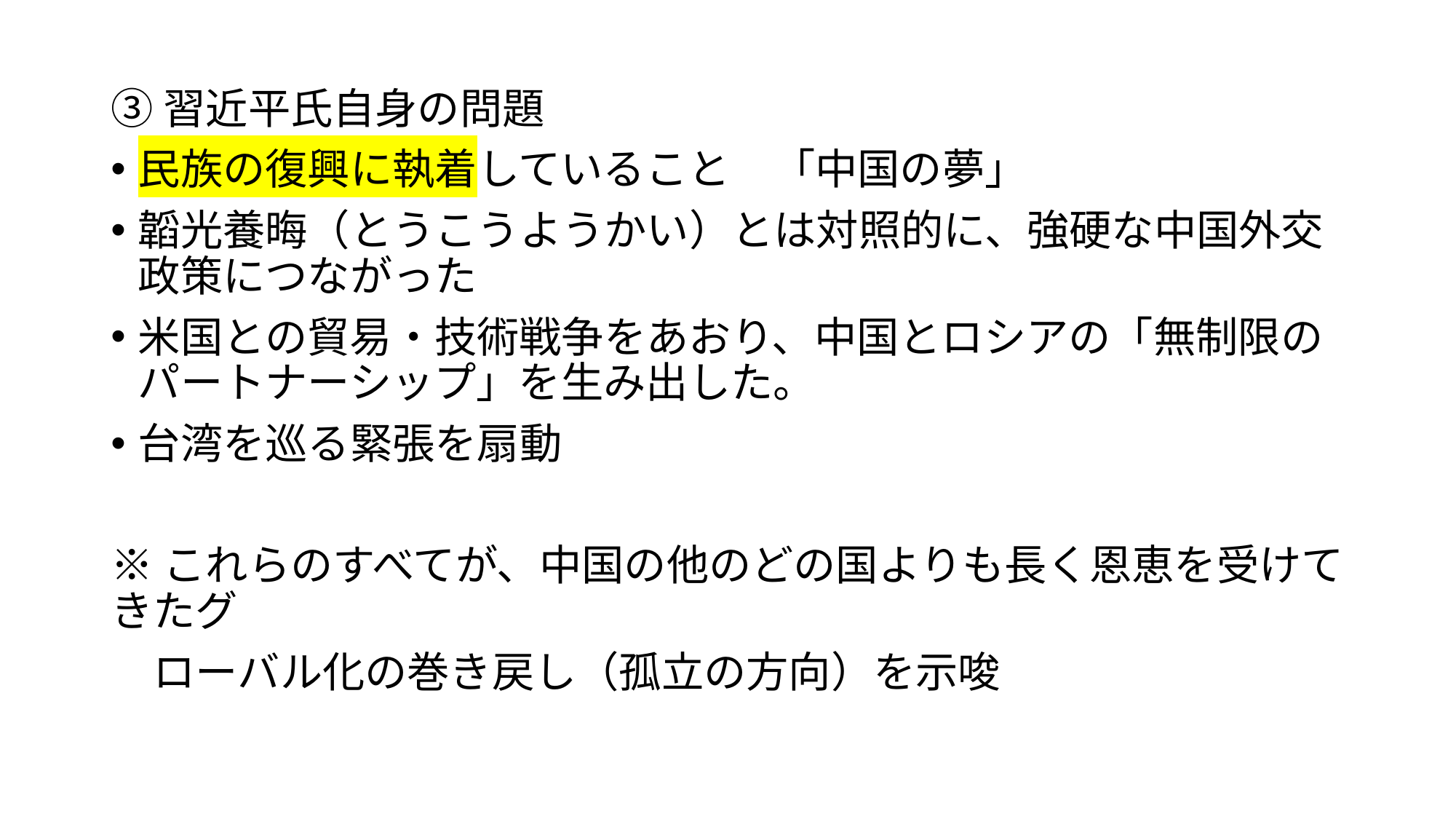

③習近平氏自身の問題
民族の復興に執着していること　「中国の夢」
韜光養晦（とうこうようかい）とは対照的に、強硬な中国外交政策につながった
米国との貿易・技術戦争をあおり、中国とロシアの「無制限のパートナーシップ」を生み出した。
台湾を巡る緊張を扇動

※これらのすべてが、中国の他のどの国よりも長く恩恵を受けてきたグ
　ローバル化の巻き戻し（孤立の方向）を示唆